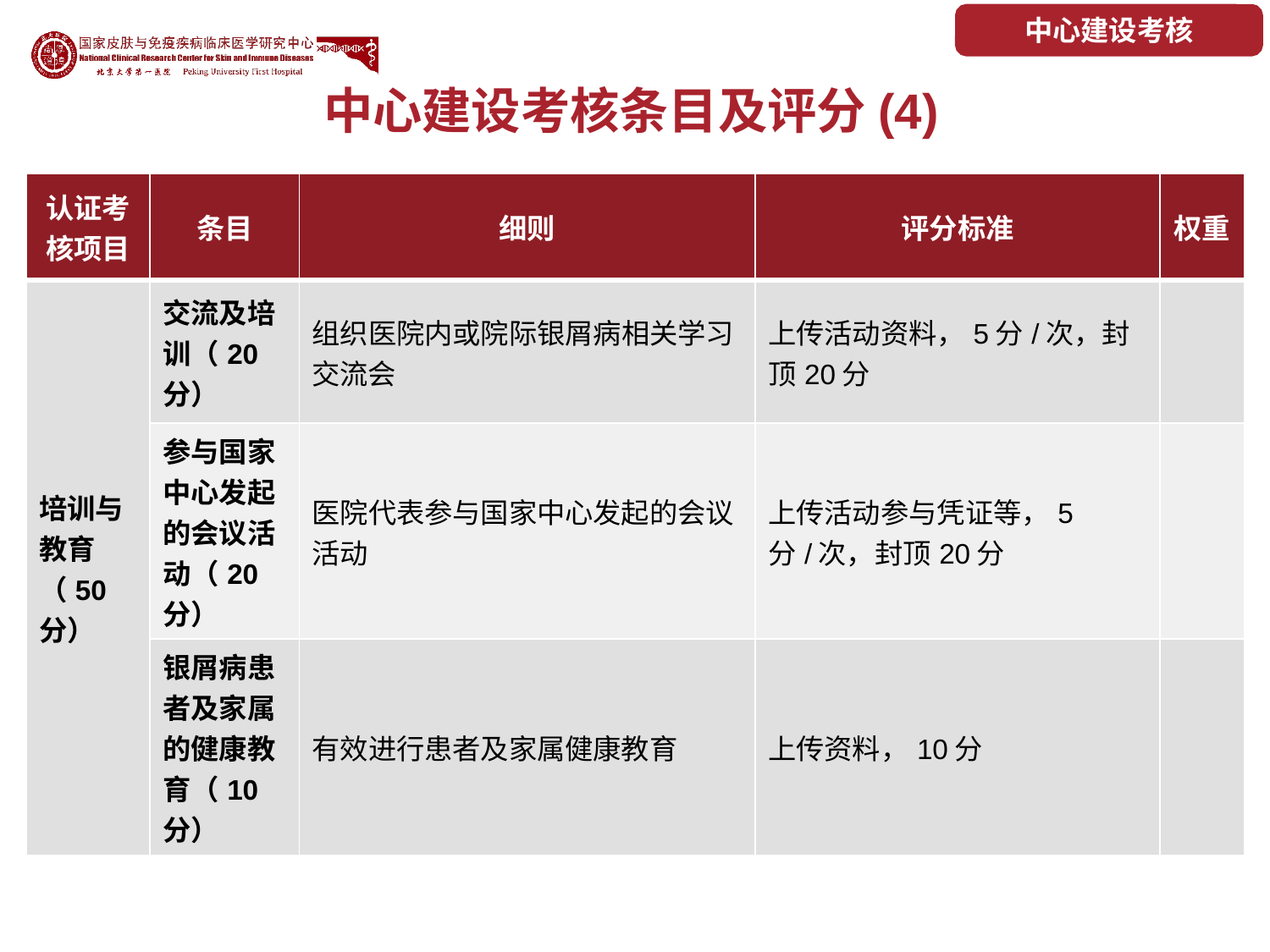

中心建设考核
# 中心建设考核条目及评分(4)
| 认证考核项目 | 条目 | 细则 | 评分标准 | 权重 |
| --- | --- | --- | --- | --- |
| 培训与教育 （50分） | 交流及培训（20分） | 组织医院内或院际银屑病相关学习交流会 | 上传活动资料，5分/次，封顶20分 |  |
|  | 参与国家中心发起的会议活动（20分） | 医院代表参与国家中心发起的会议活动 | 上传活动参与凭证等，5分/次，封顶20分 |  |
|  | 银屑病患者及家属的健康教育（10分） | 有效进行患者及家属健康教育 | 上传资料，10分 |  |